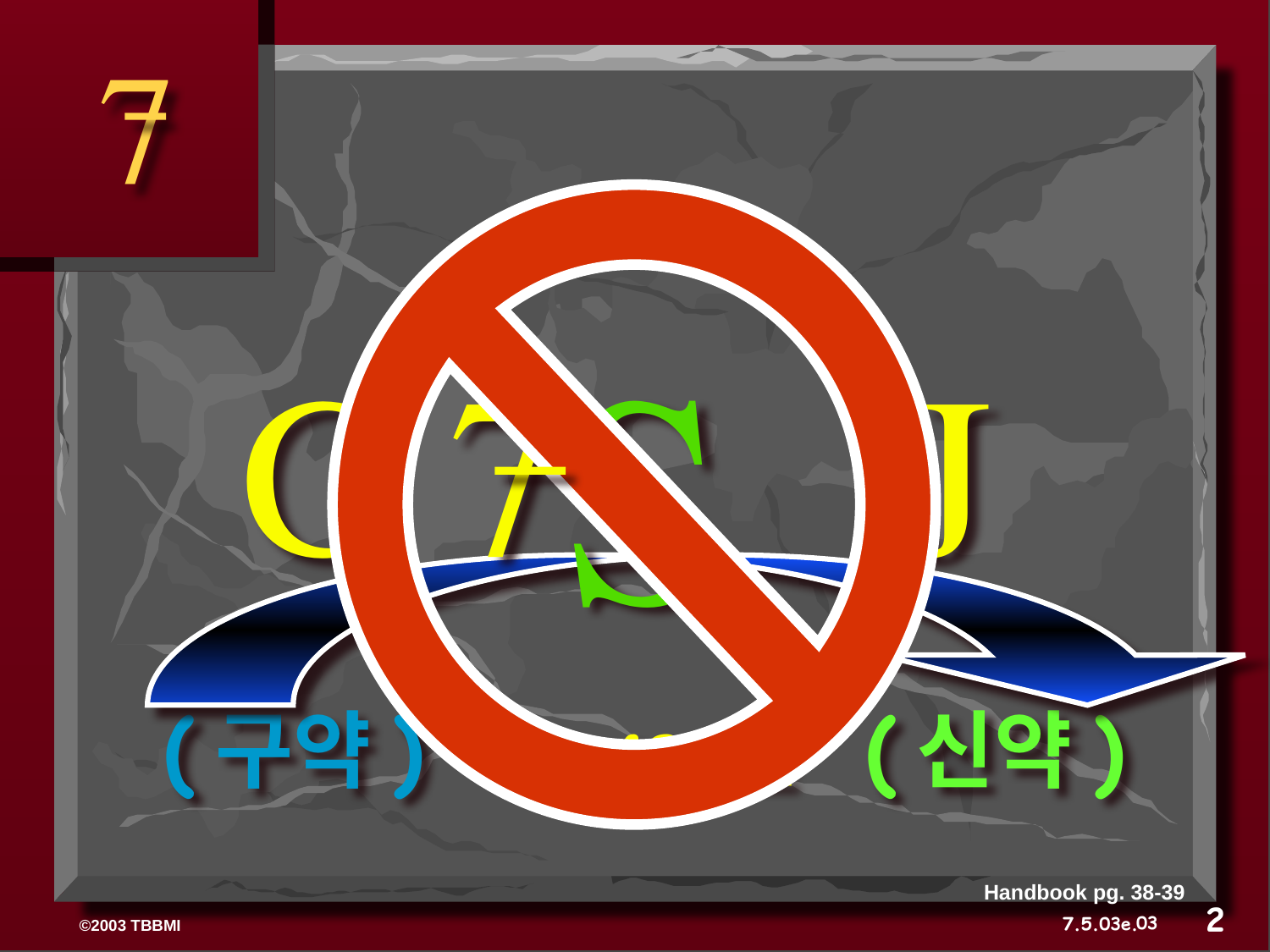

7

S
C 7      J

(구약)  약 400년   (신약)
Handbook pg. 38-39
2
03